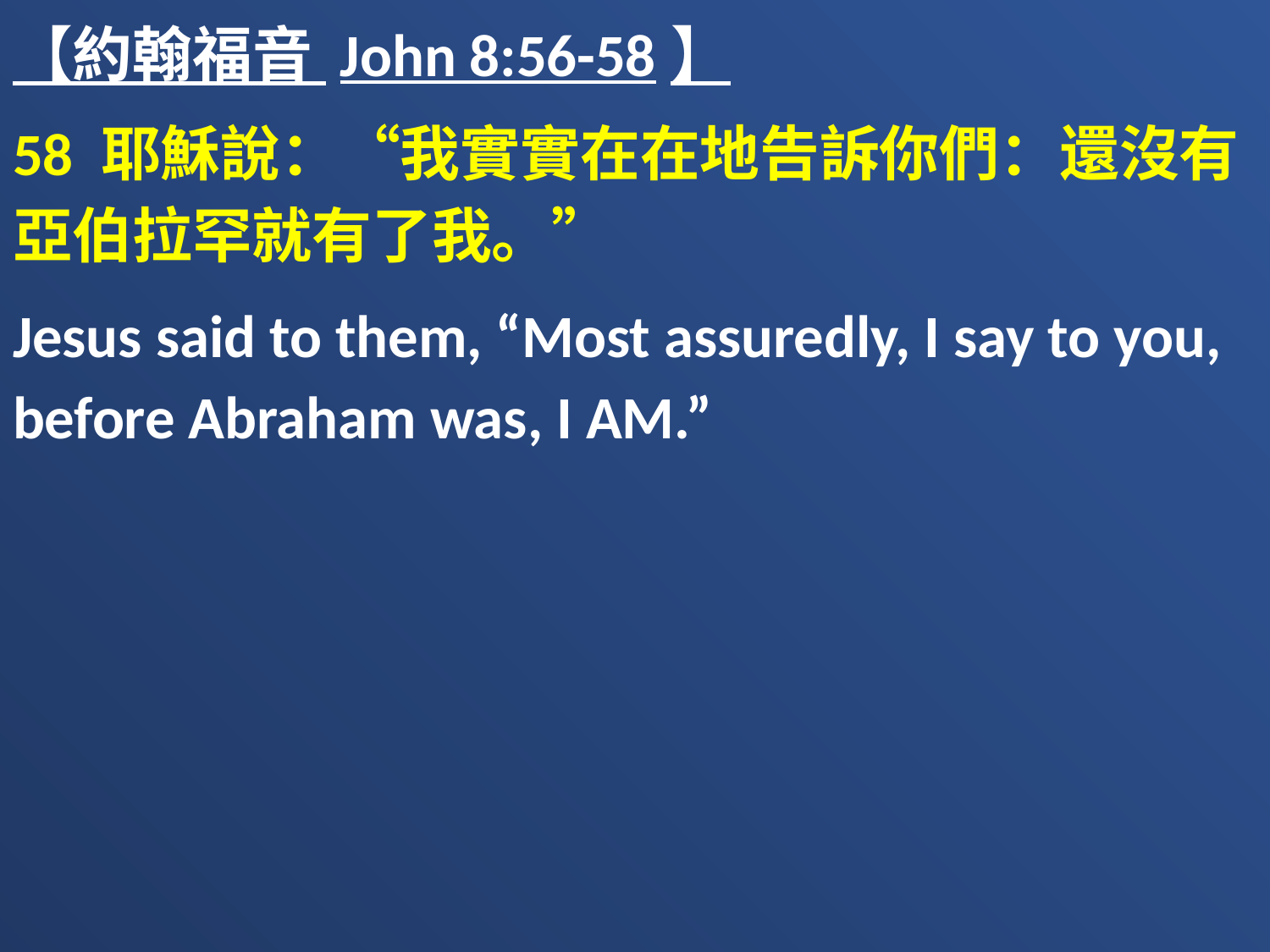

【約翰福音 John 8:56-58】
58 耶穌說：“我實實在在地告訴你們：還沒有亞伯拉罕就有了我。”
Jesus said to them, “Most assuredly, I say to you, before Abraham was, I AM.”